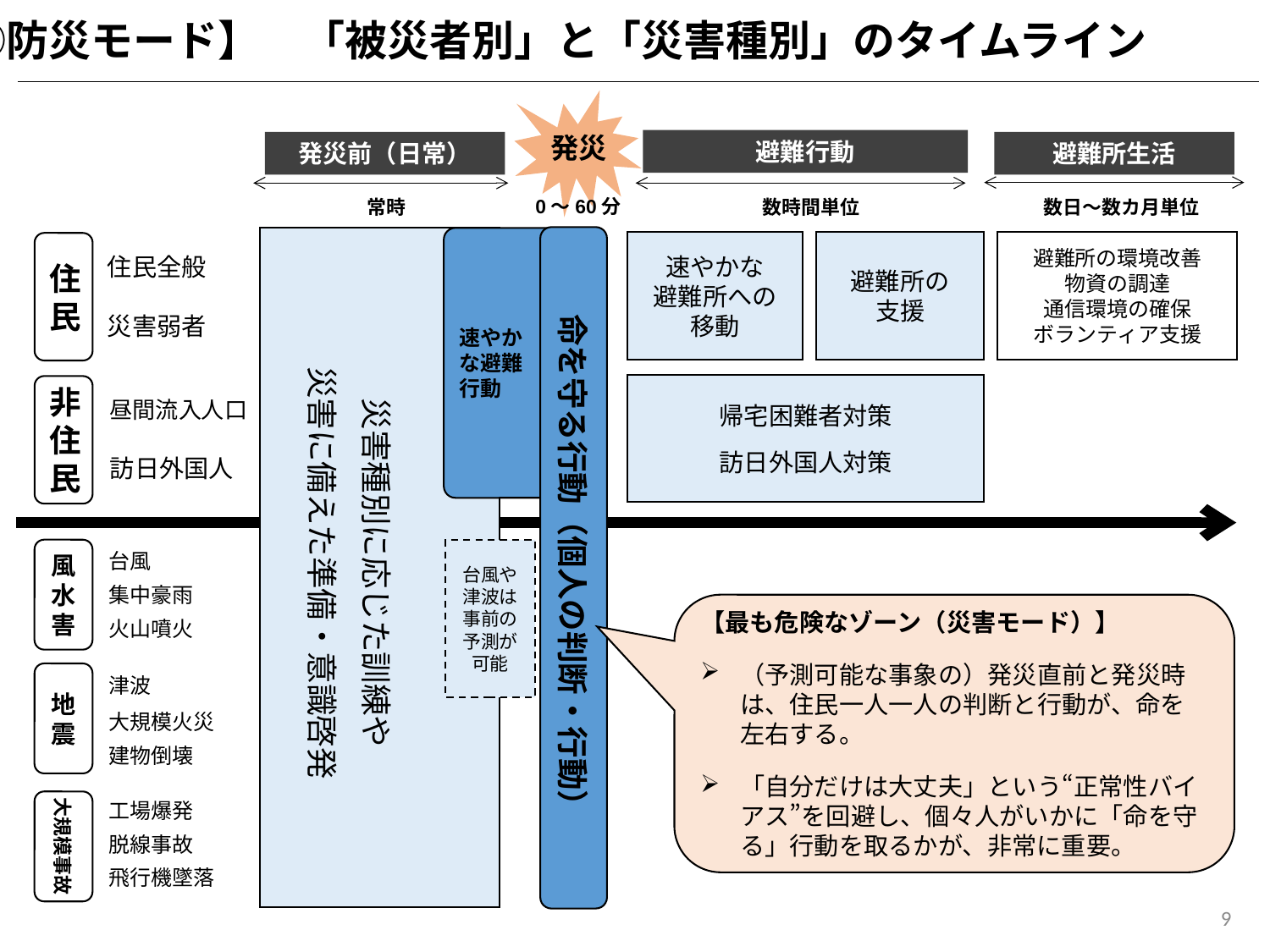

【②防災モード】　「被災者別」と「災害種別」のタイムライン

発災
避難行動
発災前（日常）
避難所生活
0～60分
常時
数時間単位
数日～数カ月単位
命を守る行動（個人の判断・行動）

速やか
な避難
行動
速やかな
避難所への
移動
避難所の
支援
避難所の環境改善
物資の調達
通信環境の確保
ボランティア支援
住民
住民全般

災害弱者
災害種別に応じた訓練や

災害に備えた準備・意識啓発
帰宅困難者対策

訪日外国人対策
非住民
昼間流入人口

訪日外国人
風水害
台風や
津波は
事前の
予測が
可能
台風

集中豪雨

火山噴火
【最も危険なゾーン（災害モード）】

（予測可能な事象の）発災直前と発災時は、住民一人一人の判断と行動が、命を左右する。

「自分だけは大丈夫」という“正常性バイアス”を回避し、個々人がいかに「命を守る」行動を取るかが、非常に重要。
地震
津波

大規模火災

建物倒壊
工場爆発

脱線事故

飛行機墜落
大規模事故
9